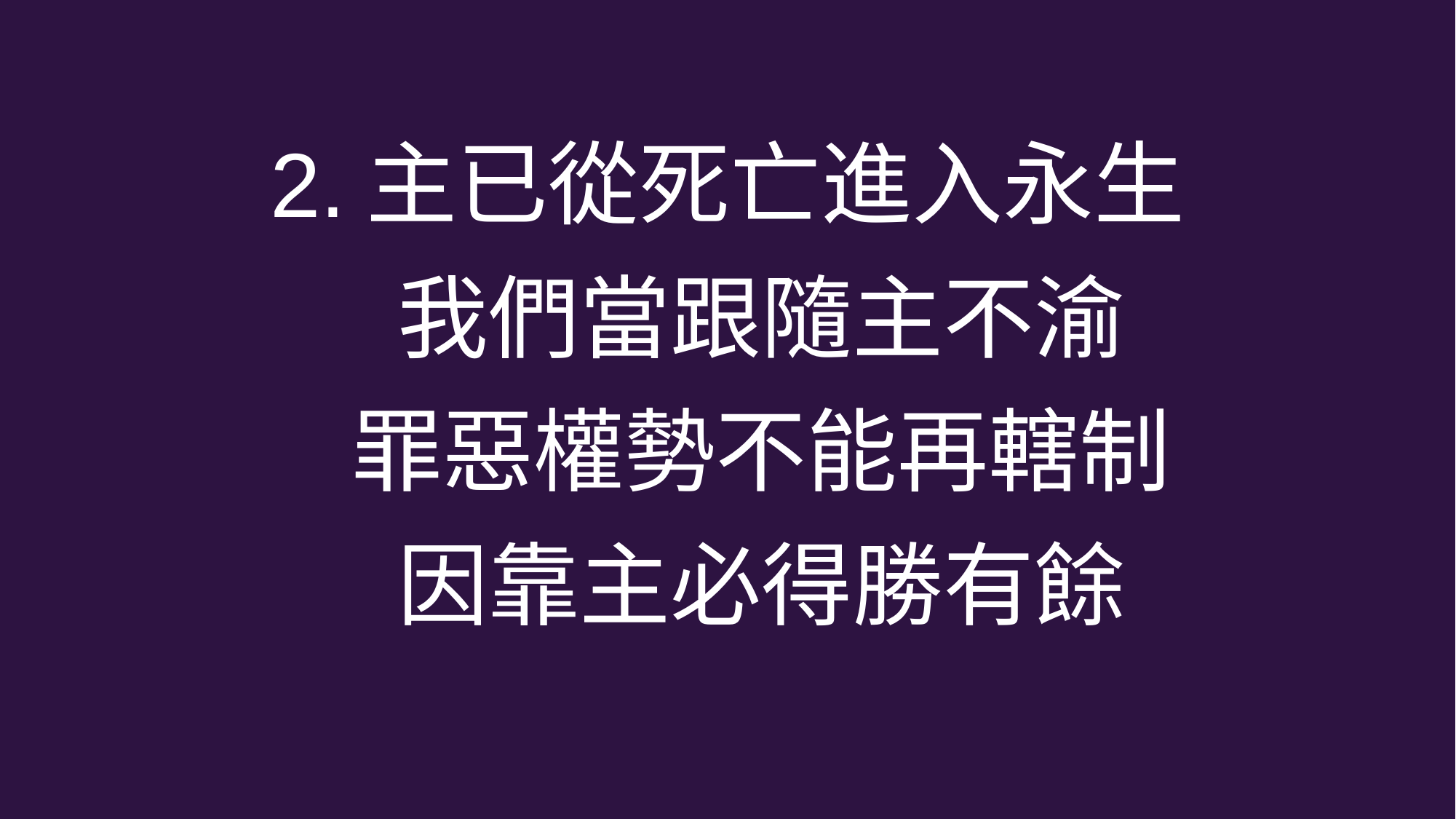

2.主已從死亡進入永生
  我們當跟隨主不渝
  罪惡權勢不能再轄制
  因靠主必得勝有餘